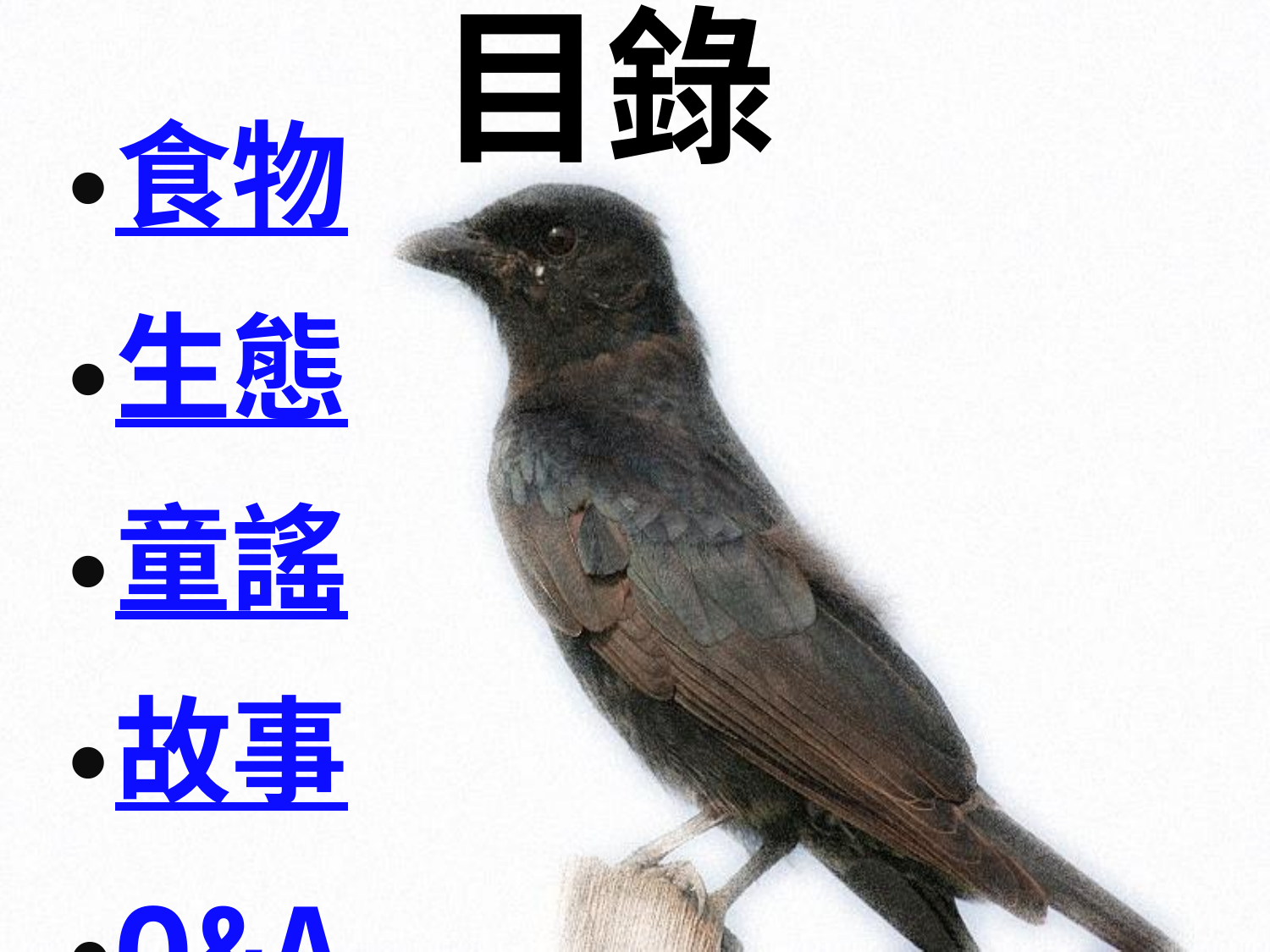

# 目錄
食物
生態
童謠
故事
Q&A